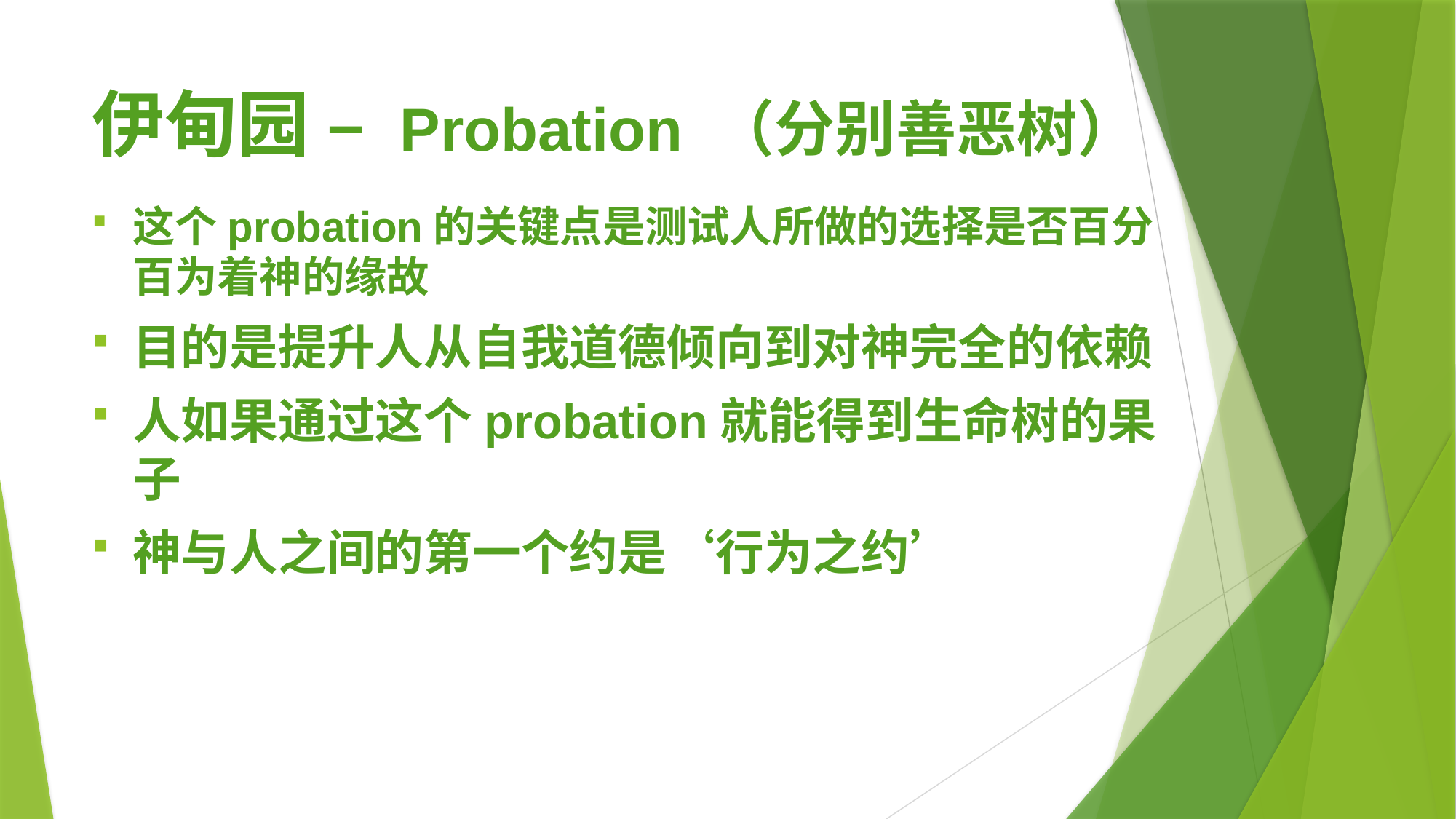

# 伊甸园 – Probation （分别善恶树）
这个probation的关键点是测试人所做的选择是否百分百为着神的缘故
目的是提升人从自我道德倾向到对神完全的依赖
人如果通过这个probation就能得到生命树的果子
神与人之间的第一个约是‘行为之约’